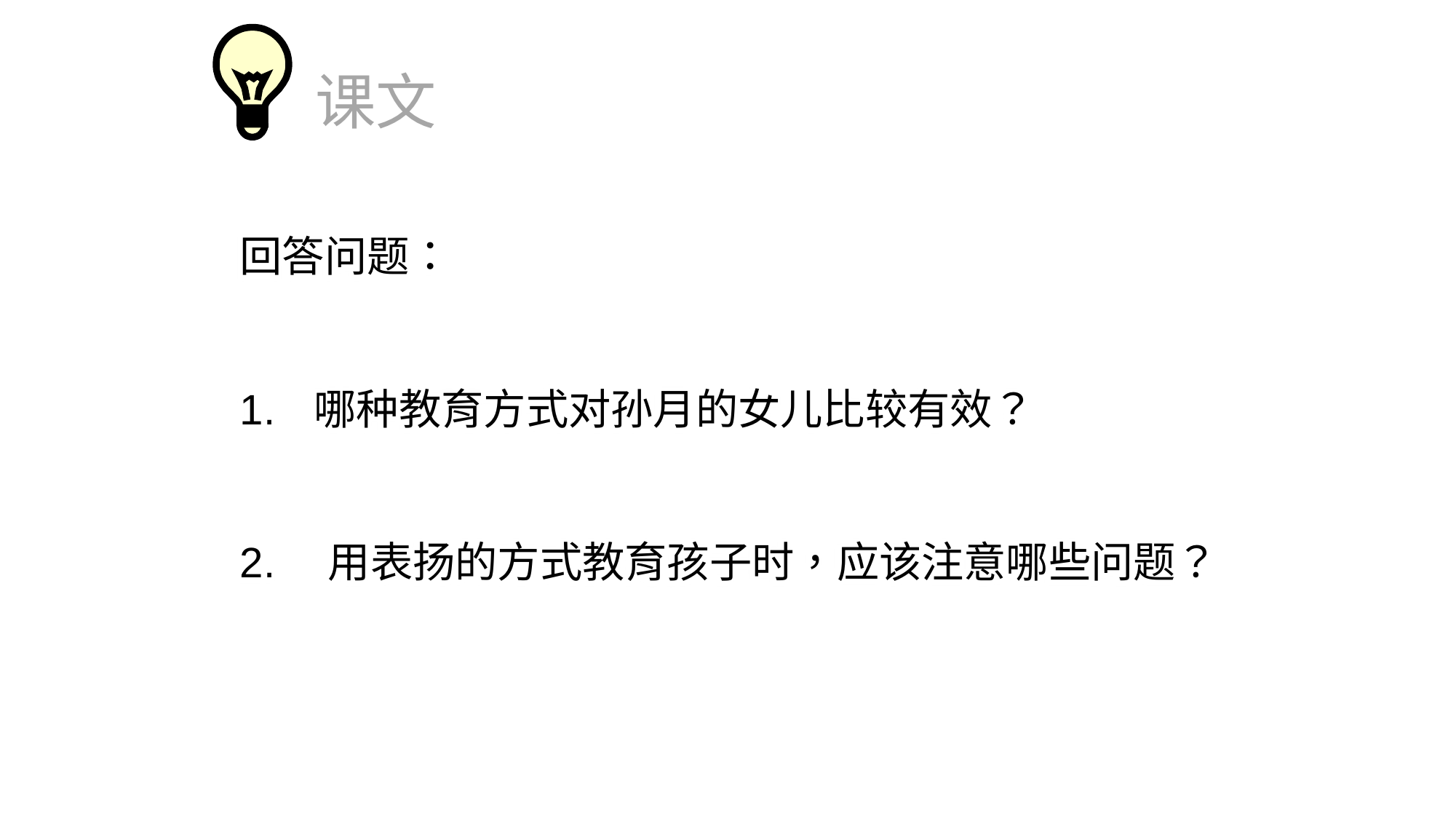

课文
回答问题：

 哪种教育方式对孙月的女儿比较有效？

2.　用表扬的方式教育孩子时，应该注意哪些问题？